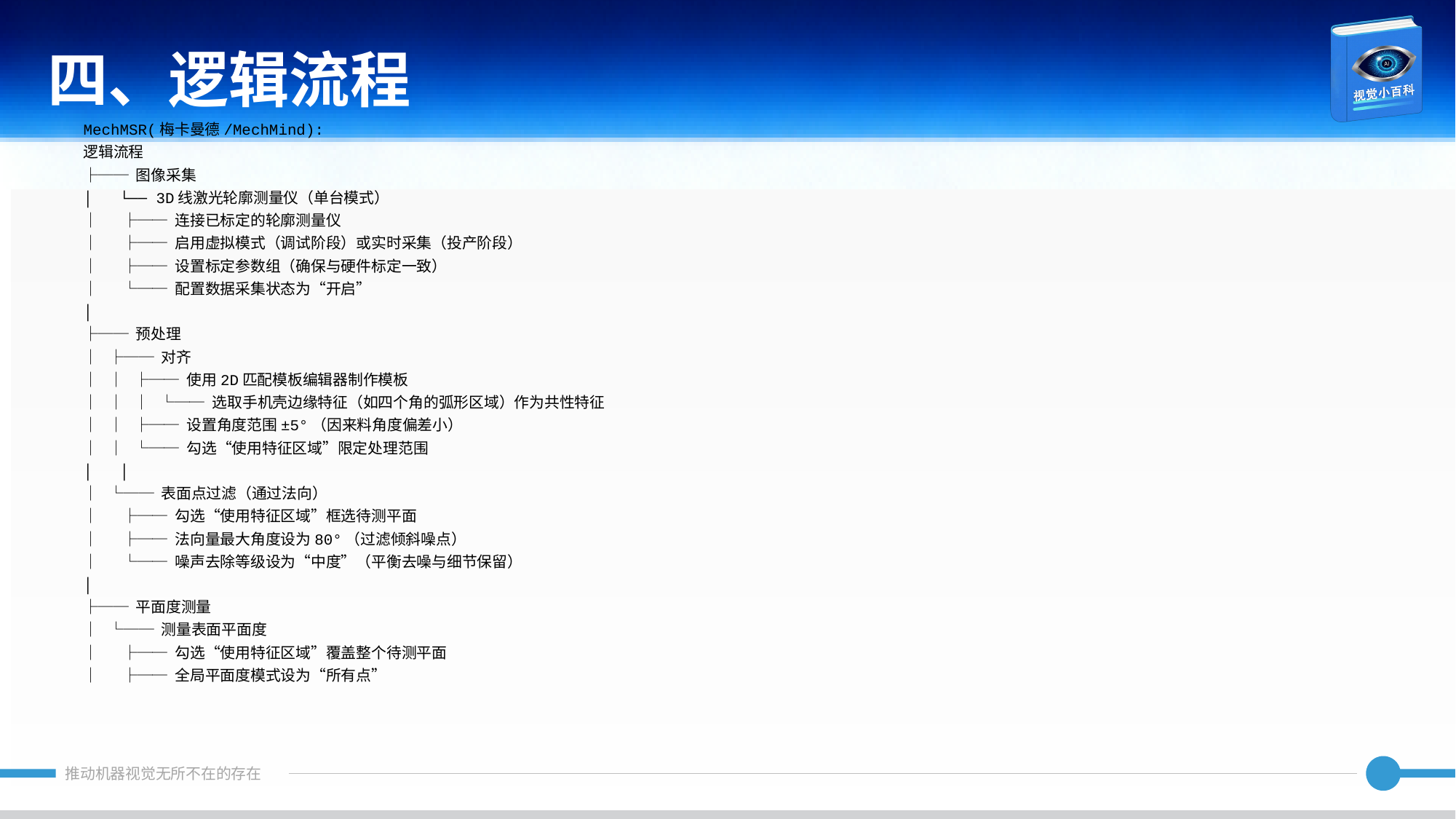

四、逻辑流程

MechMSR(梅卡曼德/MechMind):
逻辑流程
├── 图像采集
│   └── 3D线激光轮廓测量仪（单台模式）
│       ├── 连接已标定的轮廓测量仪
│       ├── 启用虚拟模式（调试阶段）或实时采集（投产阶段）
│       ├── 设置标定参数组（确保与硬件标定一致）
│       └── 配置数据采集状态为“开启”
│
├── 预处理
│   ├── 对齐
│   │   ├── 使用2D匹配模板编辑器制作模板
│   │   │   └── 选取手机壳边缘特征（如四个角的弧形区域）作为共性特征
│   │   ├── 设置角度范围±5°（因来料角度偏差小）
│   │   └── 勾选“使用特征区域”限定处理范围
│   │
│   └── 表面点过滤（通过法向）
│       ├── 勾选“使用特征区域”框选待测平面
│       ├── 法向量最大角度设为80°（过滤倾斜噪点）
│       └── 噪声去除等级设为“中度”（平衡去噪与细节保留）
│
├── 平面度测量
│   └── 测量表面平面度
│       ├── 勾选“使用特征区域”覆盖整个待测平面
│       ├── 全局平面度模式设为“所有点”
8